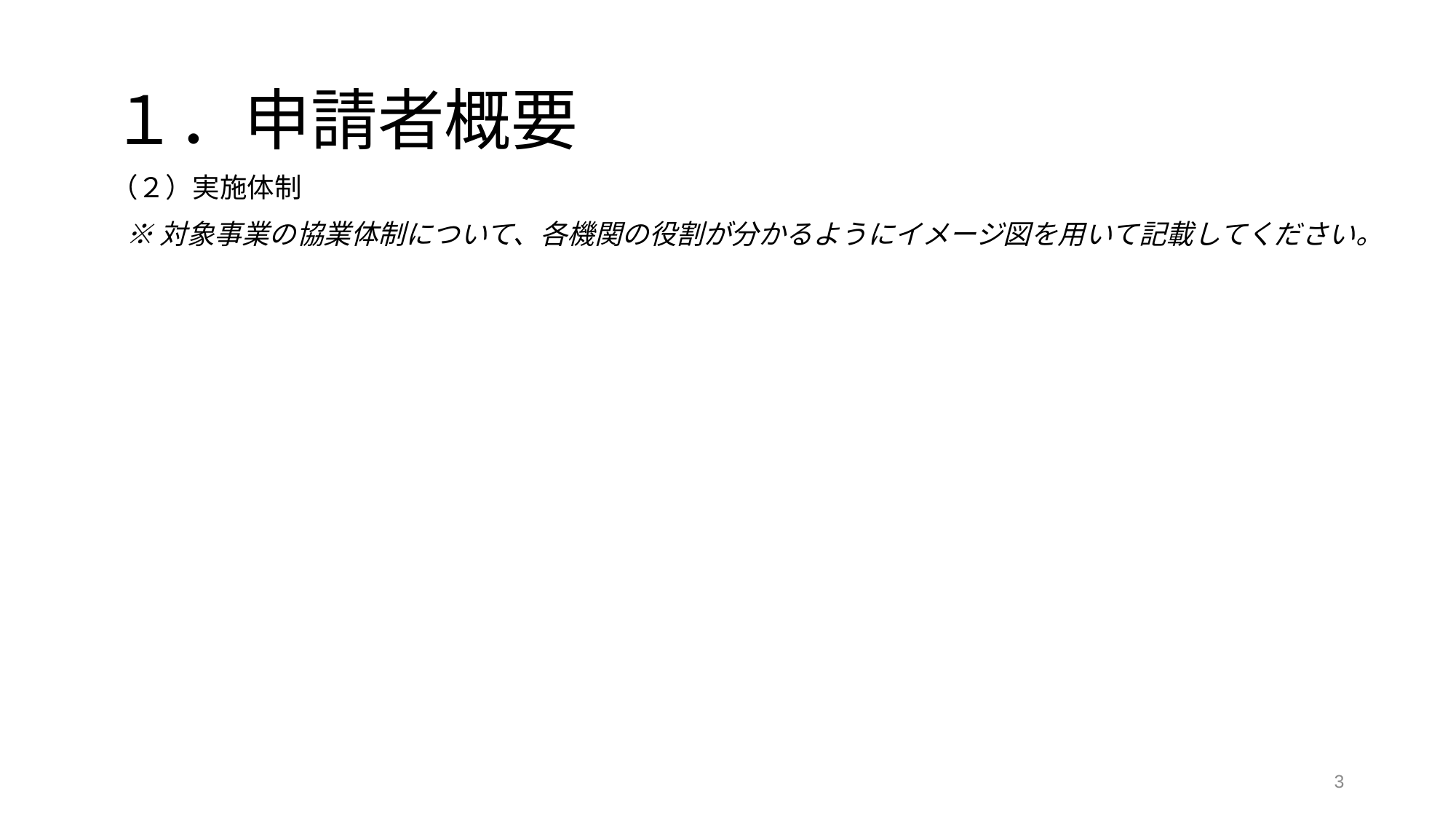

# １．申請者概要
（２）実施体制
※対象事業の協業体制について、各機関の役割が分かるようにイメージ図を用いて記載してください。
3